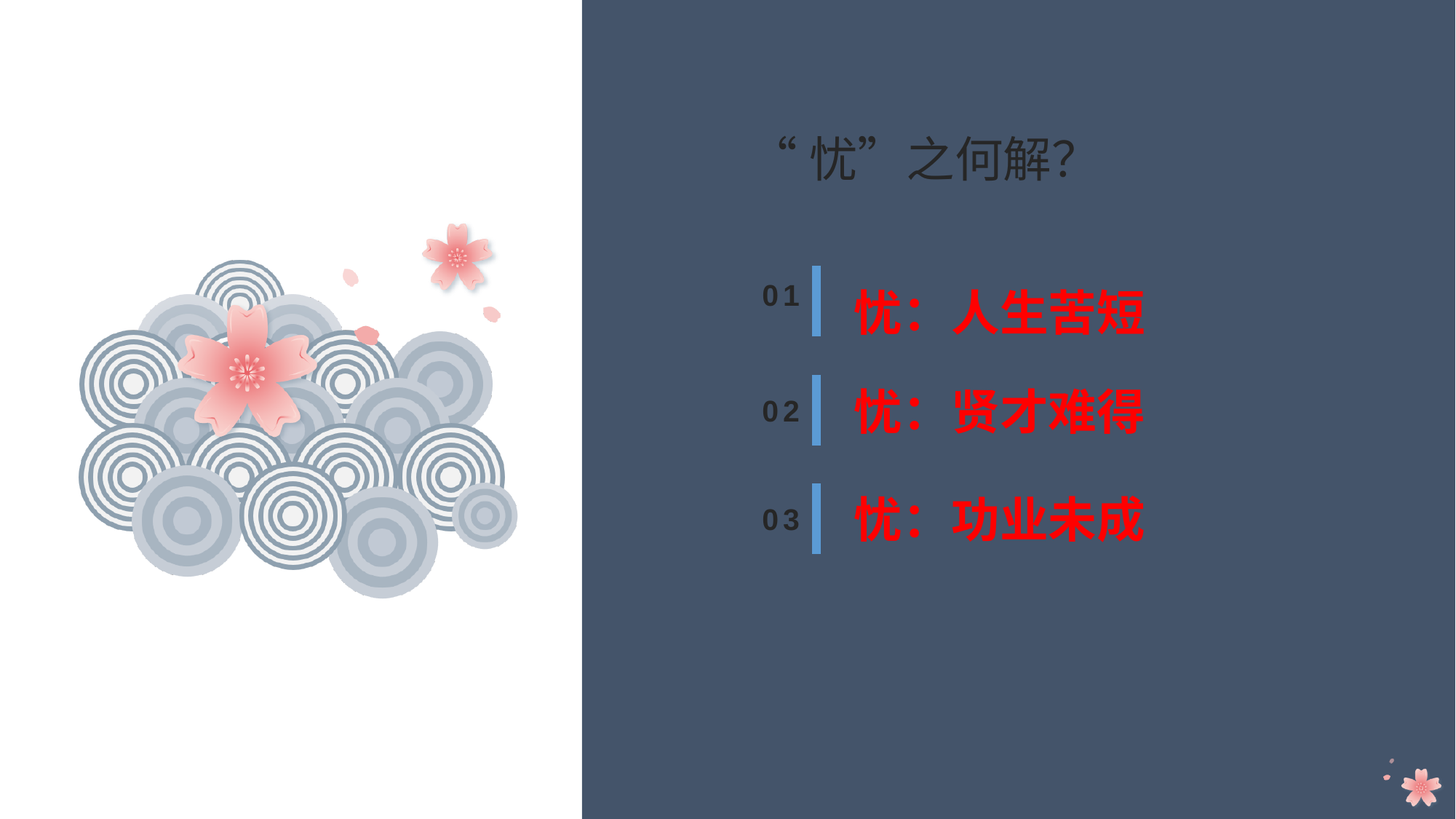

“忧”之何解？
01
忧：人生苦短
02
忧：贤才难得
03
忧：功业未成